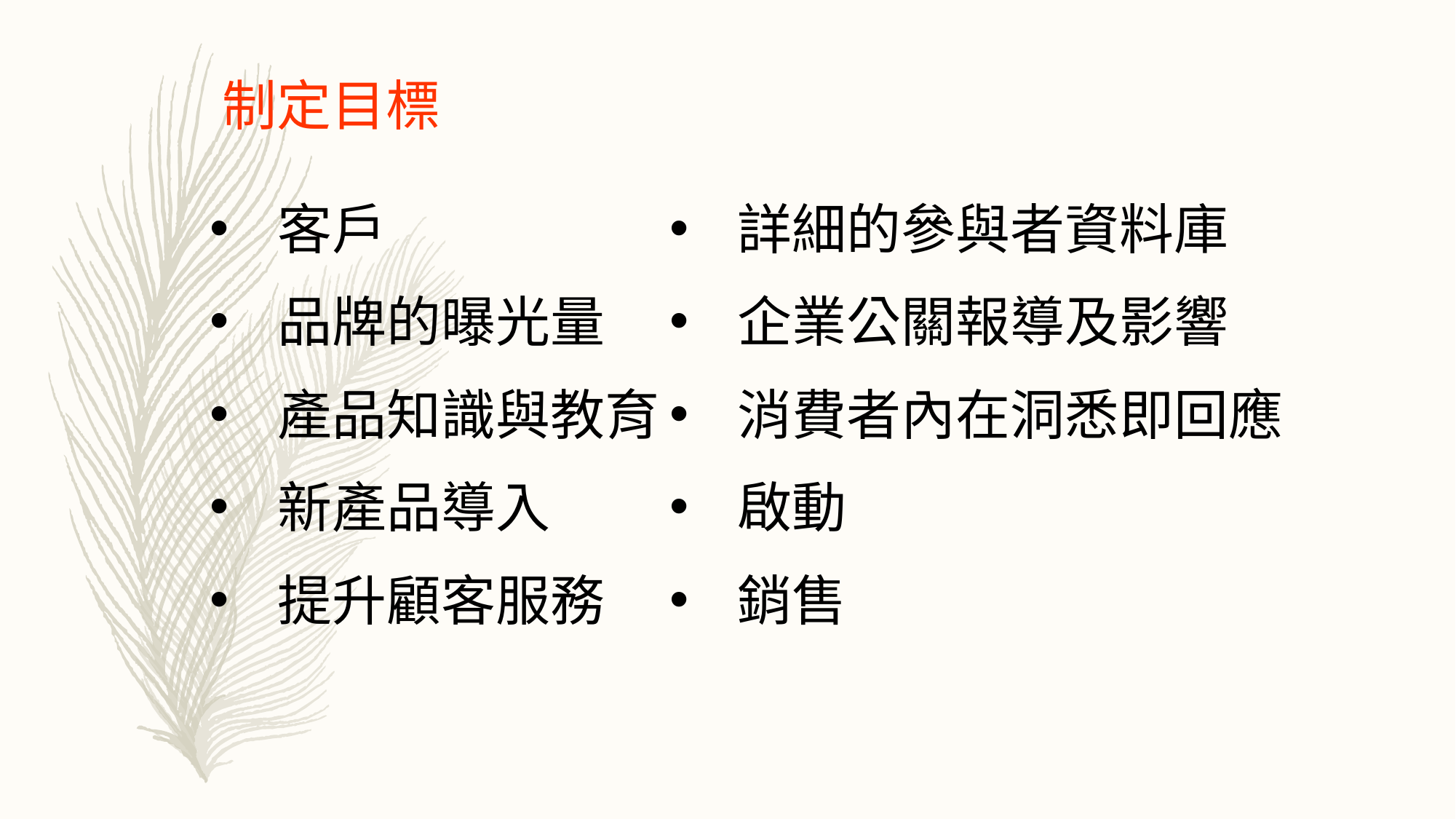

制定目標
客戶
品牌的曝光量
產品知識與教育
新產品導入
提升顧客服務

詳細的參與者資料庫
企業公關報導及影響
消費者內在洞悉即回應
啟動
銷售